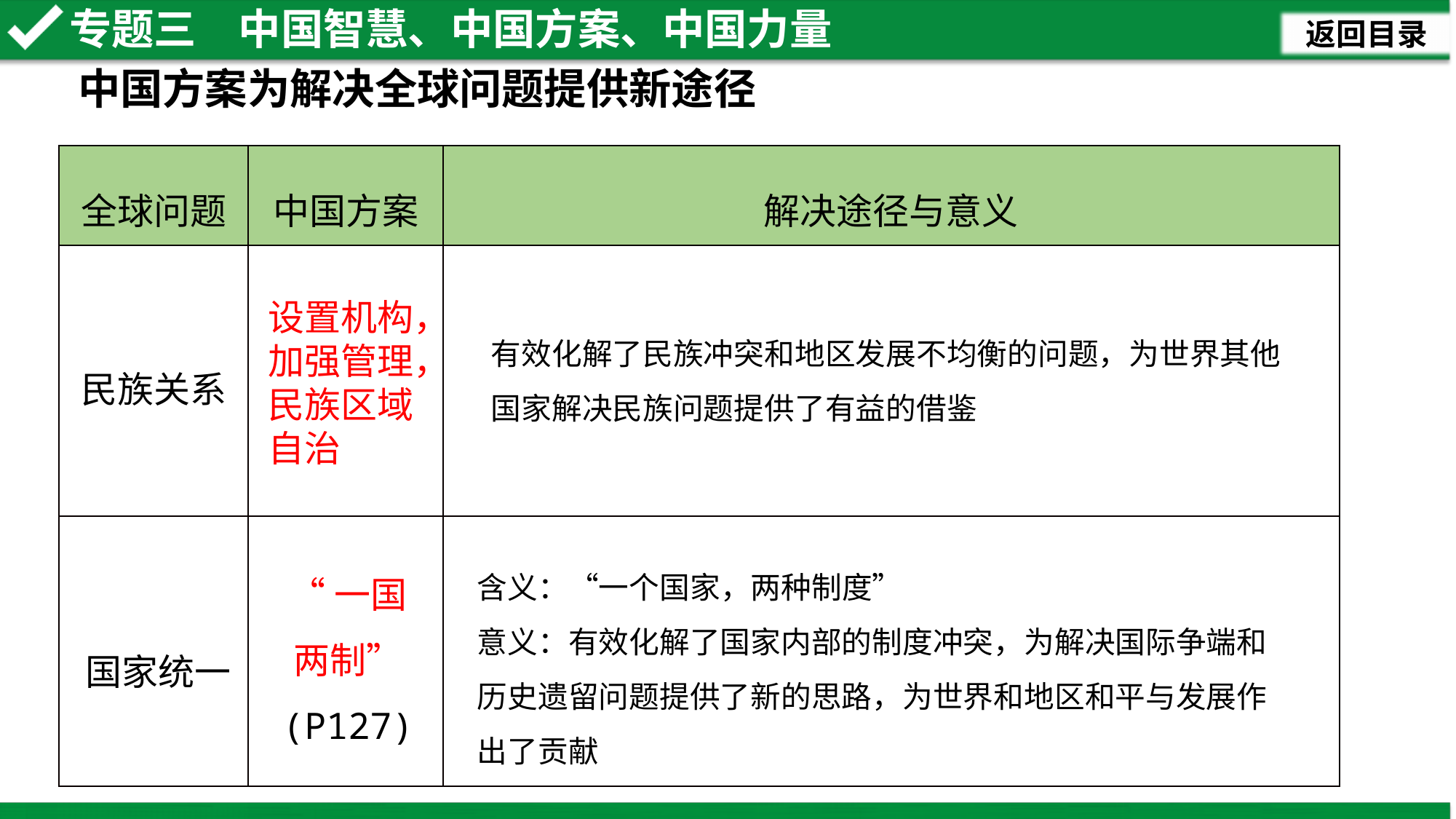

中国方案为解决全球问题提供新途径
| 全球问题 | 中国方案 | 解决途径与意义 |
| --- | --- | --- |
|  |  |  |
|  |  |  |
设置机构，
加强管理，民族区域自治
有效化解了民族冲突和地区发展不均衡的问题，为世界其他国家解决民族问题提供了有益的借鉴
民族关系
“一国
两制”
(P127)
含义：“一个国家，两种制度”
意义：有效化解了国家内部的制度冲突，为解决国际争端和历史遗留问题提供了新的思路，为世界和地区和平与发展作出了贡献
国家统一